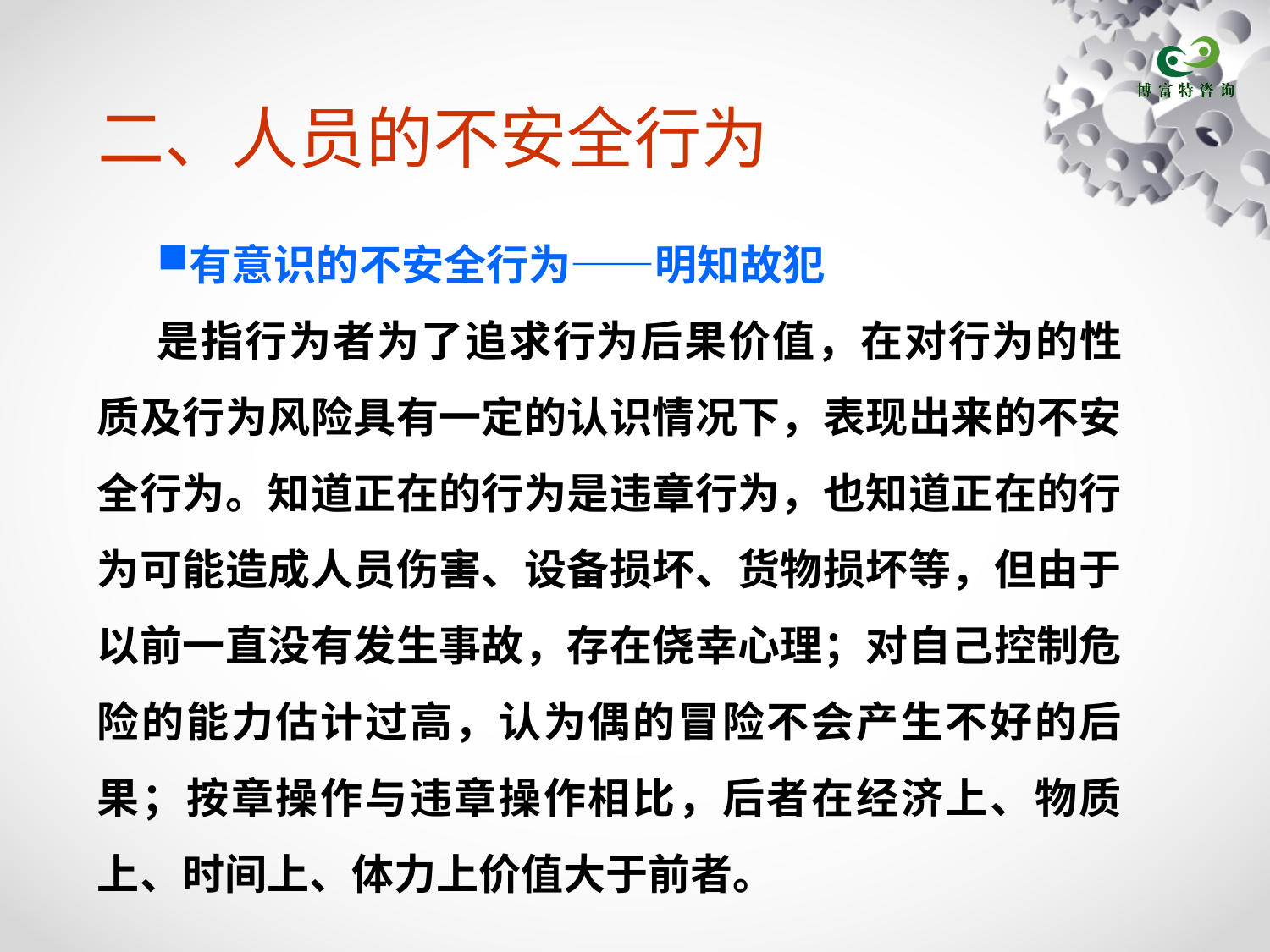

# 二、人员的不安全行为
有意识的不安全行为——明知故犯
是指行为者为了追求行为后果价值，在对行为的性质及行为风险具有一定的认识情况下，表现出来的不安全行为。知道正在的行为是违章行为，也知道正在的行为可能造成人员伤害、设备损坏、货物损坏等，但由于以前一直没有发生事故，存在侥幸心理；对自己控制危险的能力估计过高，认为偶的冒险不会产生不好的后果；按章操作与违章操作相比，后者在经济上、物质上、时间上、体力上价值大于前者。